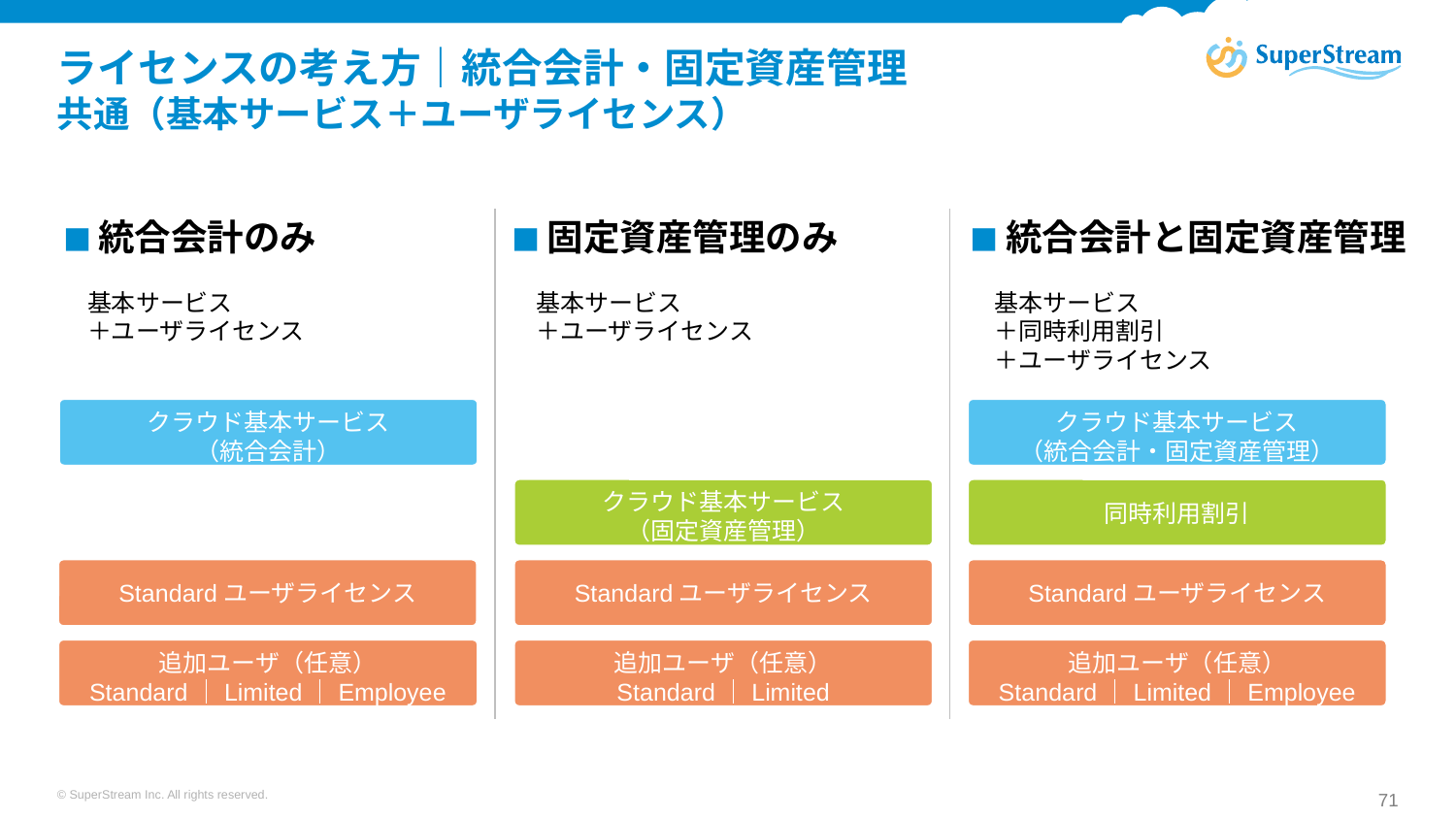

# ライセンスの考え方｜統合会計・固定資産管理 共通（基本サービス＋ユーザライセンス）
■統合会計のみ

　基本サービス
　＋ユーザライセンス

■固定資産管理のみ

　基本サービス
　＋ユーザライセンス
■統合会計と固定資産管理

　基本サービス
　＋同時利用割引
　＋ユーザライセンス
クラウド基本サービス
（統合会計）
クラウド基本サービス
（統合会計・固定資産管理）
クラウド基本サービス
（固定資産管理）
同時利用割引
Standardユーザライセンス
Standardユーザライセンス
Standardユーザライセンス
追加ユーザ（任意）
Standard｜Limited｜Employee
追加ユーザ（任意）
Standard｜Limited
追加ユーザ（任意）
Standard｜Limited｜Employee
© SuperStream Inc. All rights reserved.
71